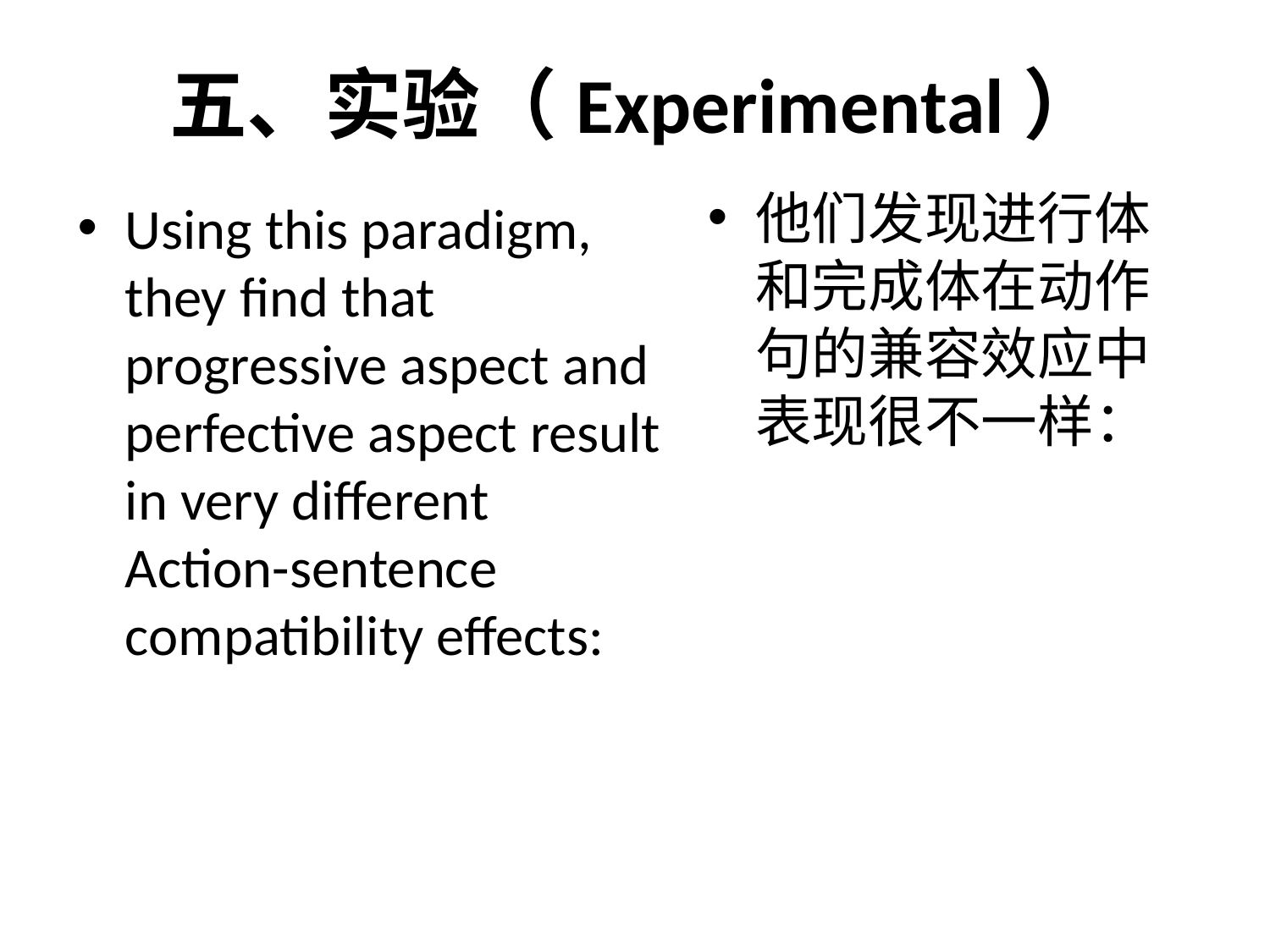

# 五、实验（Experimental）
他们发现进行体和完成体在动作句的兼容效应中表现很不一样：
Using this paradigm, they find that progressive aspect and perfective aspect result in very different Action-sentence compatibility effects: